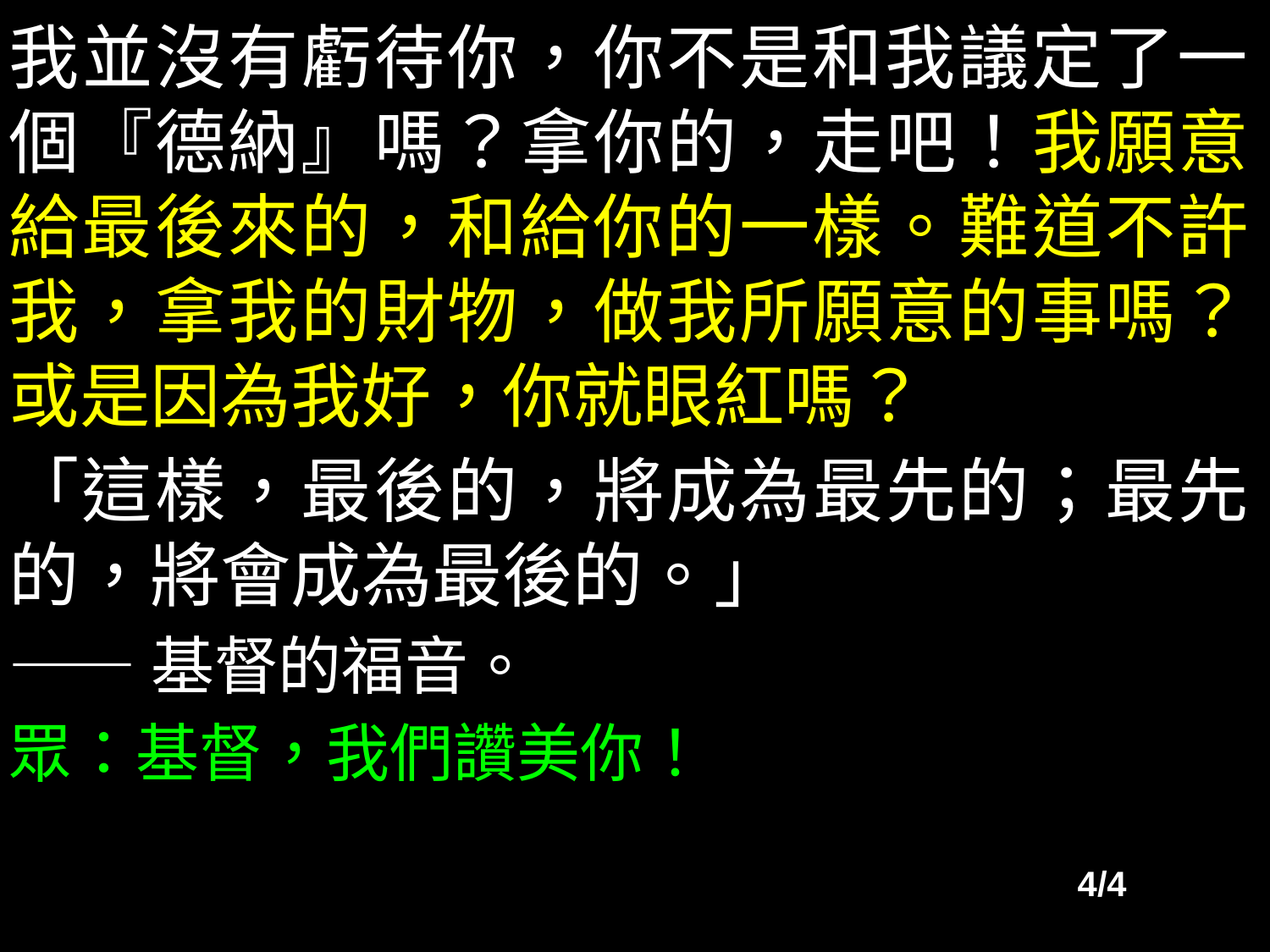

我並沒有虧待你，你不是和我議定了一個『德納』嗎？拿你的，走吧！我願意給最後來的，和給你的一樣。難道不許我，拿我的財物，做我所願意的事嗎？或是因為我好，你就眼紅嗎？
「這樣，最後的，將成為最先的；最先的，將會成為最後的。」
——基督的福音。
眾：基督，我們讚美你！

4/4